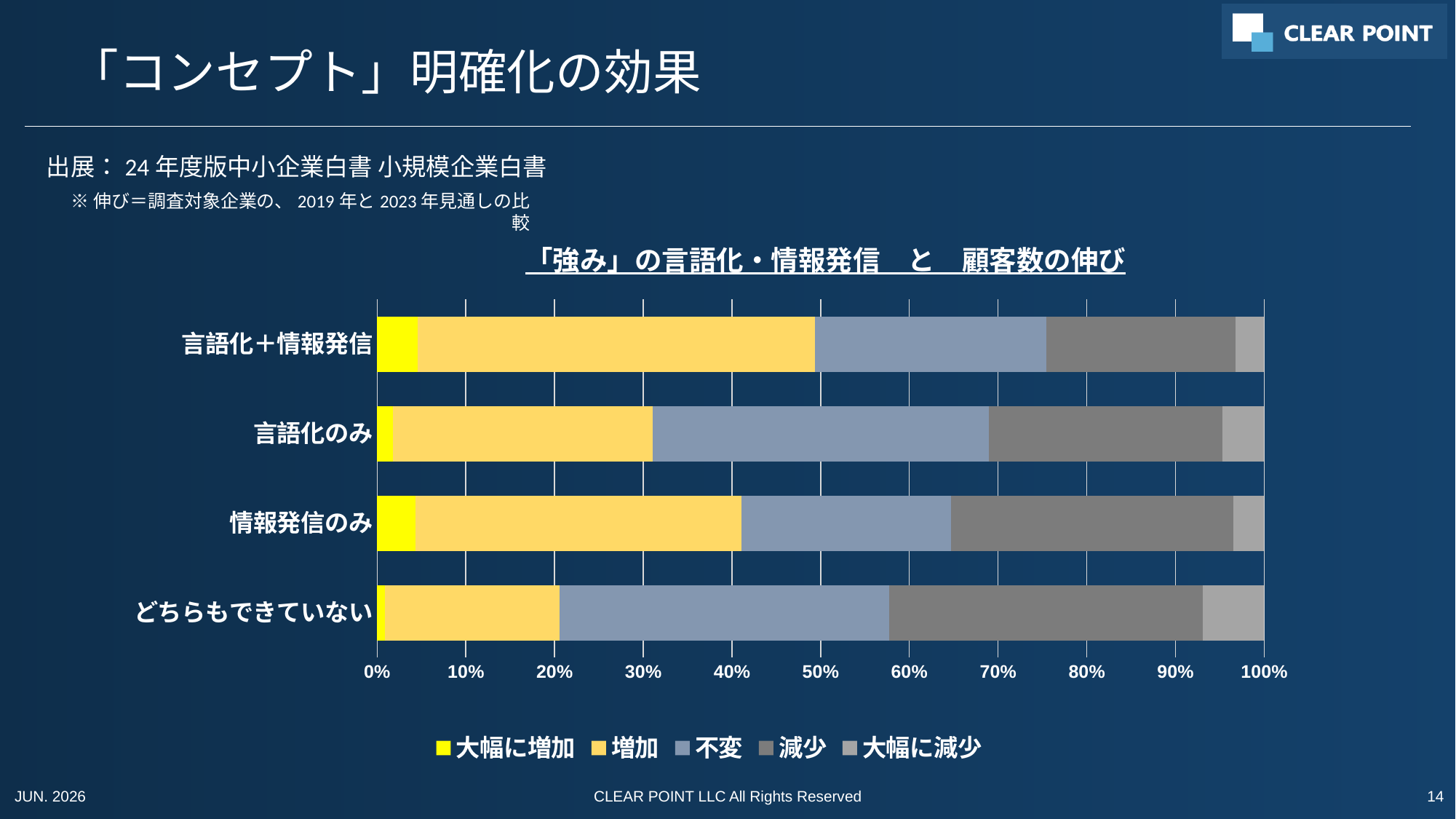

# 「コンセプト」明確化の効果
出展：24年度版中小企業白書 小規模企業白書
※伸び＝調査対象企業の、2019年と2023年見通しの比較

### Chart: 「強み」の言語化・情報発信　と　顧客数の伸び

| Category | 大幅に増加 | 増加 | 不変 | 減少 | 大幅に減少 |
|---|---|---|---|---|---|
| どちらもできていない | 0.009 | 0.197 | 0.372 | 0.354 | 0.069 |
| 情報発信のみ | 0.043 | 0.368 | 0.236 | 0.318 | 0.035 |
| 言語化のみ | 0.018 | 0.293 | 0.379 | 0.264 | 0.047 |
| 言語化＋情報発信 | 0.046 | 0.447 | 0.261 | 0.213 | 0.032 |
JUN. 2026
CLEAR POINT LLC All Rights Reserved
14